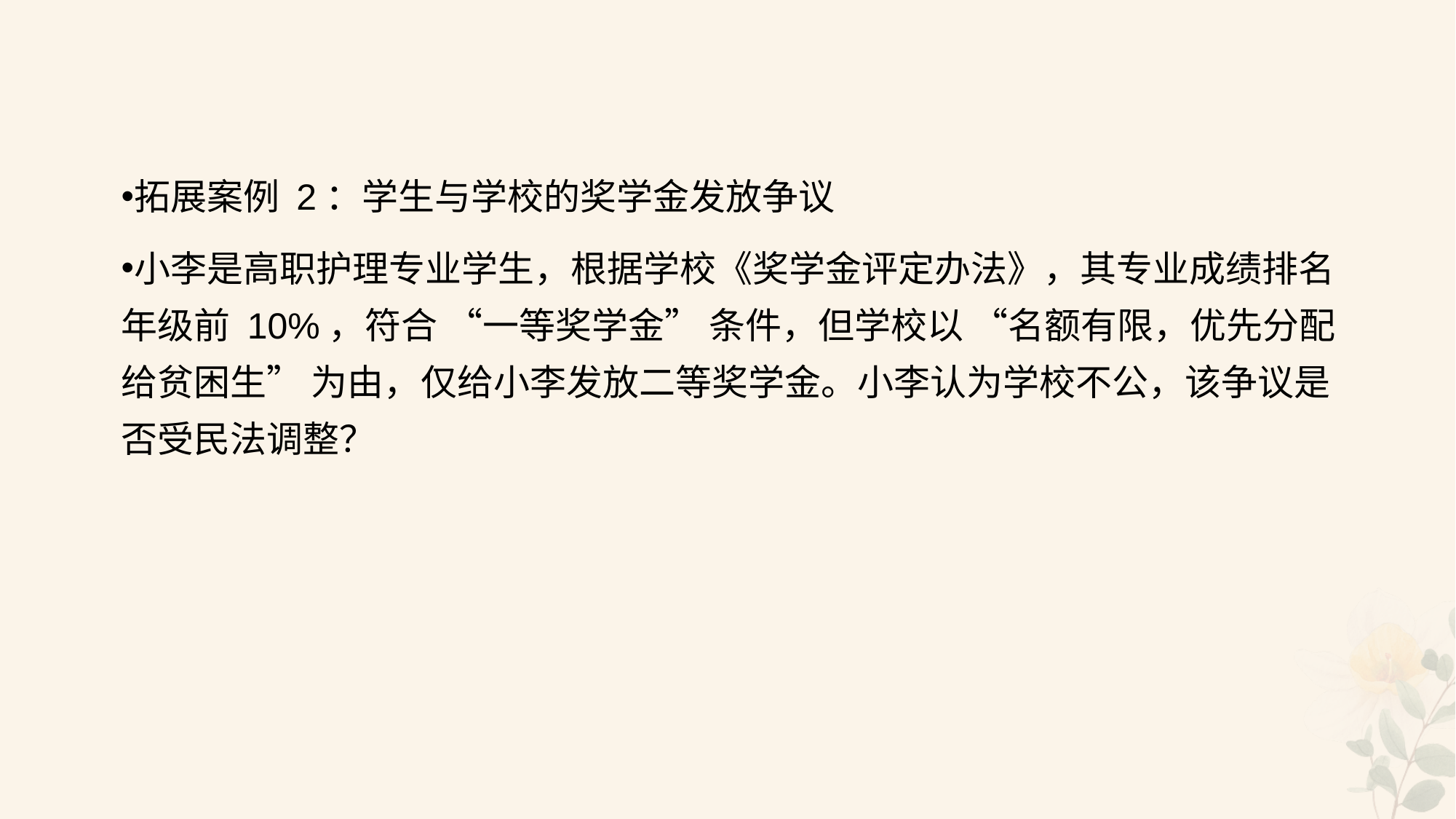

#
拓展案例 2：学生与学校的奖学金发放争议
小李是高职护理专业学生，根据学校《奖学金评定办法》，其专业成绩排名年级前 10%，符合 “一等奖学金” 条件，但学校以 “名额有限，优先分配给贫困生” 为由，仅给小李发放二等奖学金。小李认为学校不公，该争议是否受民法调整？